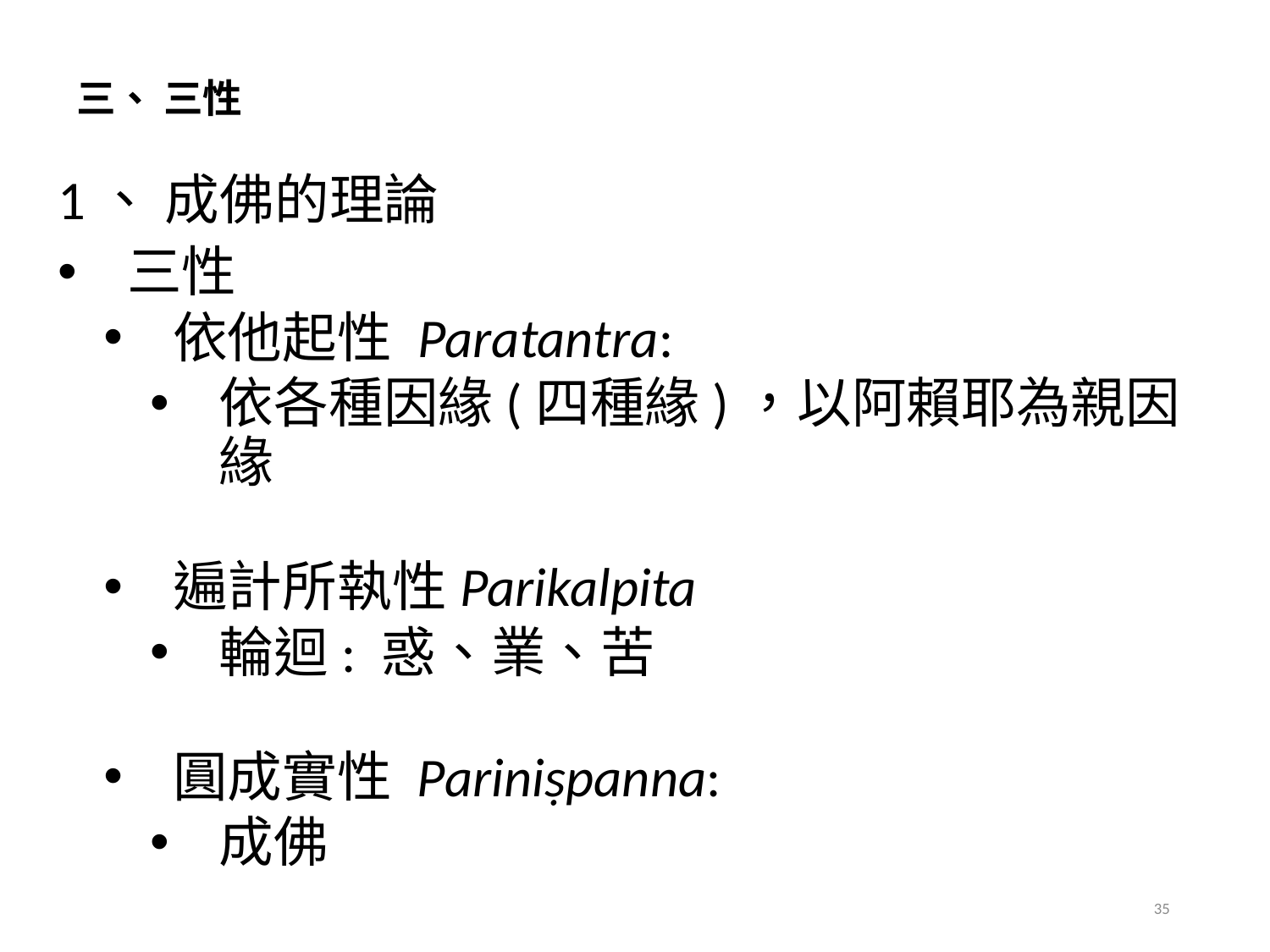

# 三、 三性
1、 成佛的理論
三性
依他起性 Paratantra:
依各種因緣(四種緣)，以阿賴耶為親因緣
遍計所執性Parikalpita
輪迴: 惑、業、苦
圓成實性 Pariniṣpanna:
成佛

35